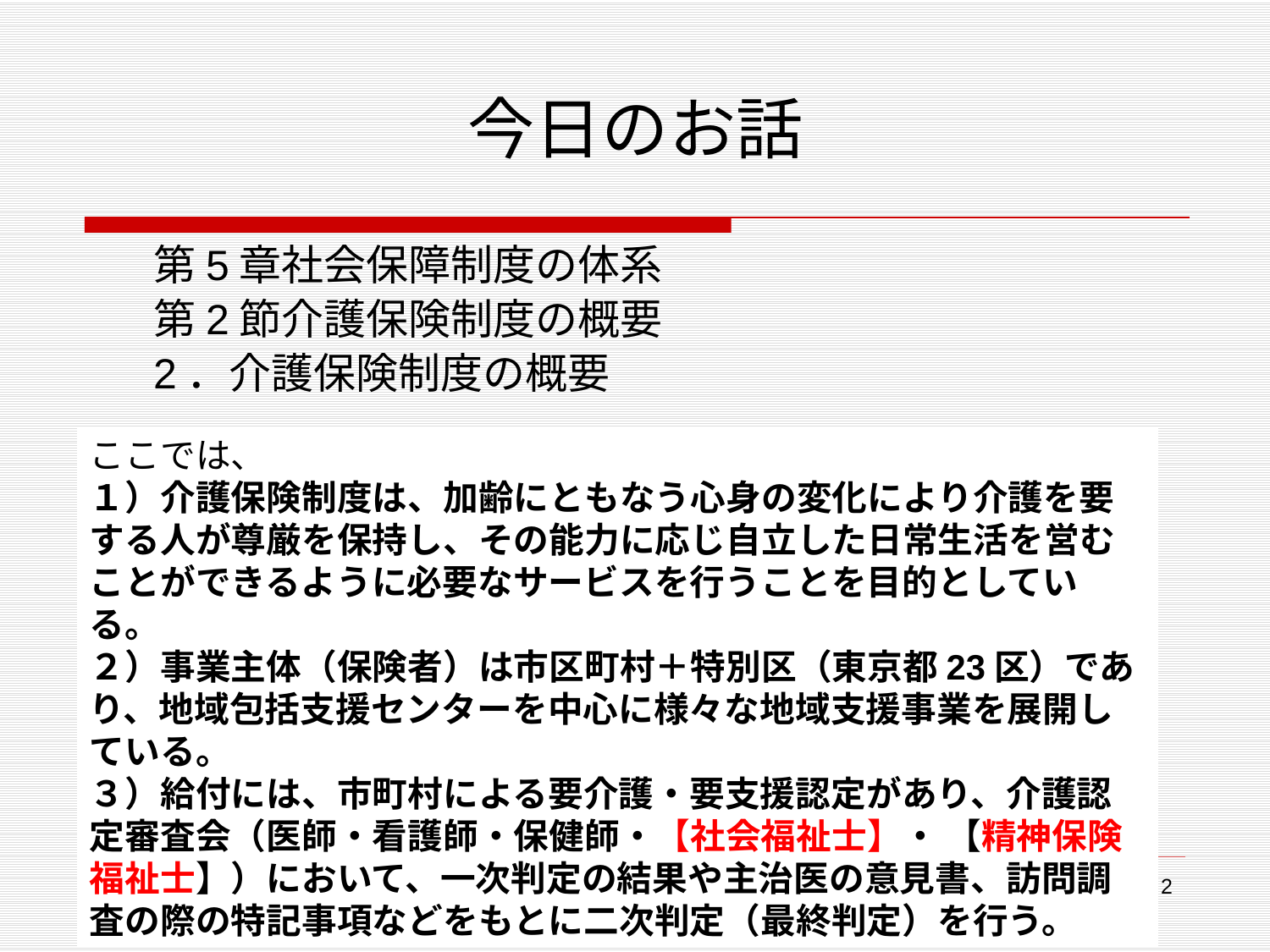

# 今日のお話
第5章社会保障制度の体系
第2節介護保険制度の概要
2．介護保険制度の概要

ここでは、
１）介護保険制度は、加齢にともなう心身の変化により介護を要する人が尊厳を保持し、その能力に応じ自立した日常生活を営むことができるように必要なサービスを行うことを目的としている。
２）事業主体（保険者）は市区町村＋特別区（東京都23区）であり、地域包括支援センターを中心に様々な地域支援事業を展開している。
３）給付には、市町村による要介護・要支援認定があり、介護認定審査会（医師・看護師・保健師・【社会福祉士】・ 【精神保険福祉士】）において、一次判定の結果や主治医の意見書、訪問調査の際の特記事項などをもとに二次判定（最終判定）を行う。
2